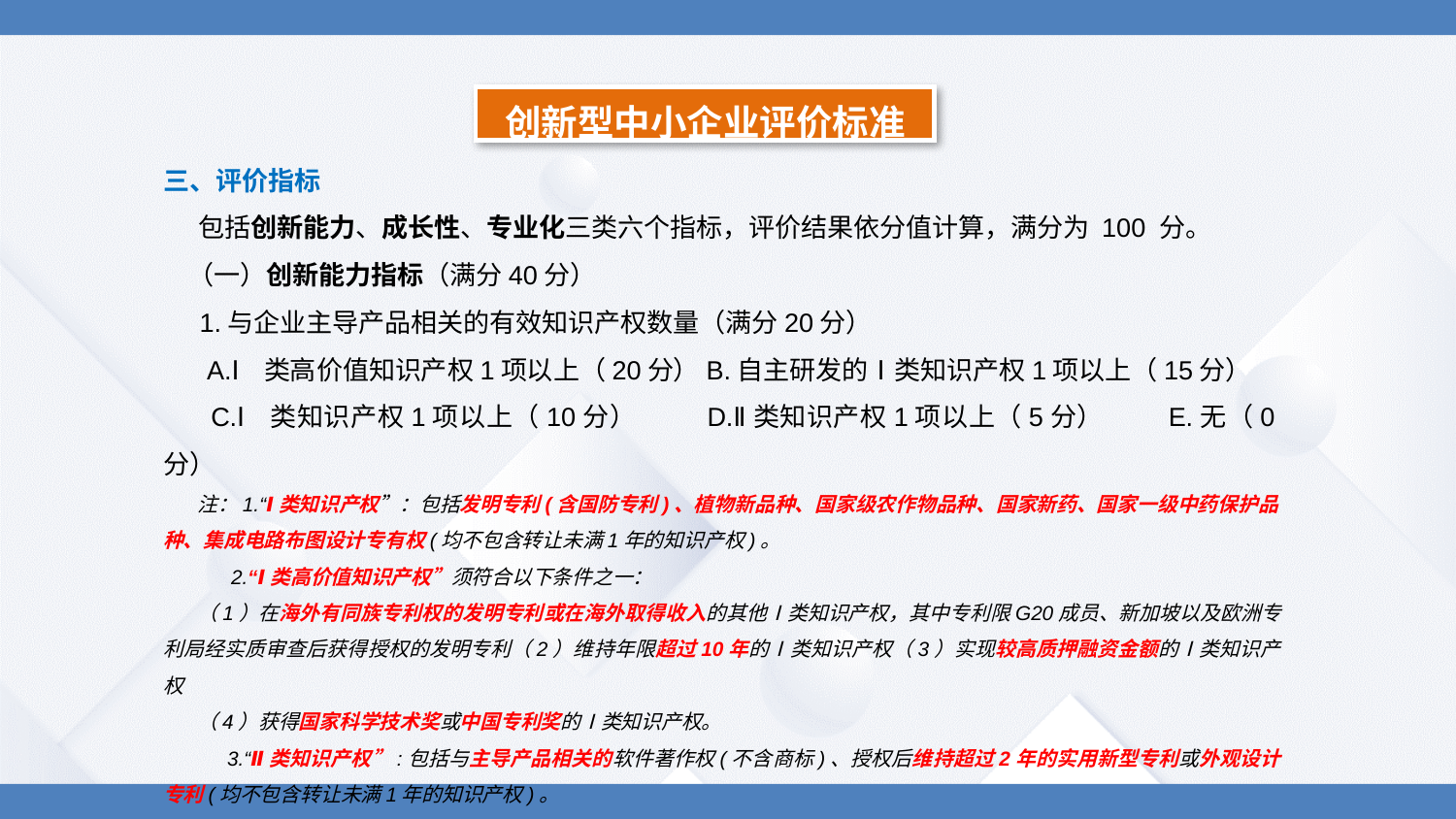

创新型中小企业评价标准

三、评价指标
     包括创新能力、成长性、专业化三类六个指标，评价结果依分值计算，满分为 100 分。
   （一）创新能力指标（满分40分）
     1.与企业主导产品相关的有效知识产权数量（满分20分）
      A.Ⅰ类高价值知识产权1项以上（20分）B.自主研发的Ⅰ类知识产权1项以上（15分）
      C.Ⅰ类知识产权1项以上（10分）          D.Ⅱ类知识产权1项以上（5分）         E.无（0分）
注：1.“Ⅰ类知识产权”：包括发明专利(含国防专利)、植物新品种、国家级农作物品种、国家新药、国家一级中药保护品种、集成电路布图设计专有权(均不包含转让未满1年的知识产权)。
      2.“Ⅰ类高价值知识产权”须符合以下条件之一：
（1）在海外有同族专利权的发明专利或在海外取得收入的其他Ⅰ类知识产权，其中专利限G20成员、新加坡以及欧洲专利局经实质审查后获得授权的发明专利（2）维持年限超过10年的Ⅰ类知识产权（3）实现较高质押融资金额的Ⅰ类知识产权
（4）获得国家科学技术奖或中国专利奖的Ⅰ类知识产权。
     3.“Ⅱ类知识产权”:包括与主导产品相关的软件著作权(不含商标)、授权后维持超过2年的实用新型专利或外观设计专利(均不包含转让未满1年的知识产权)。